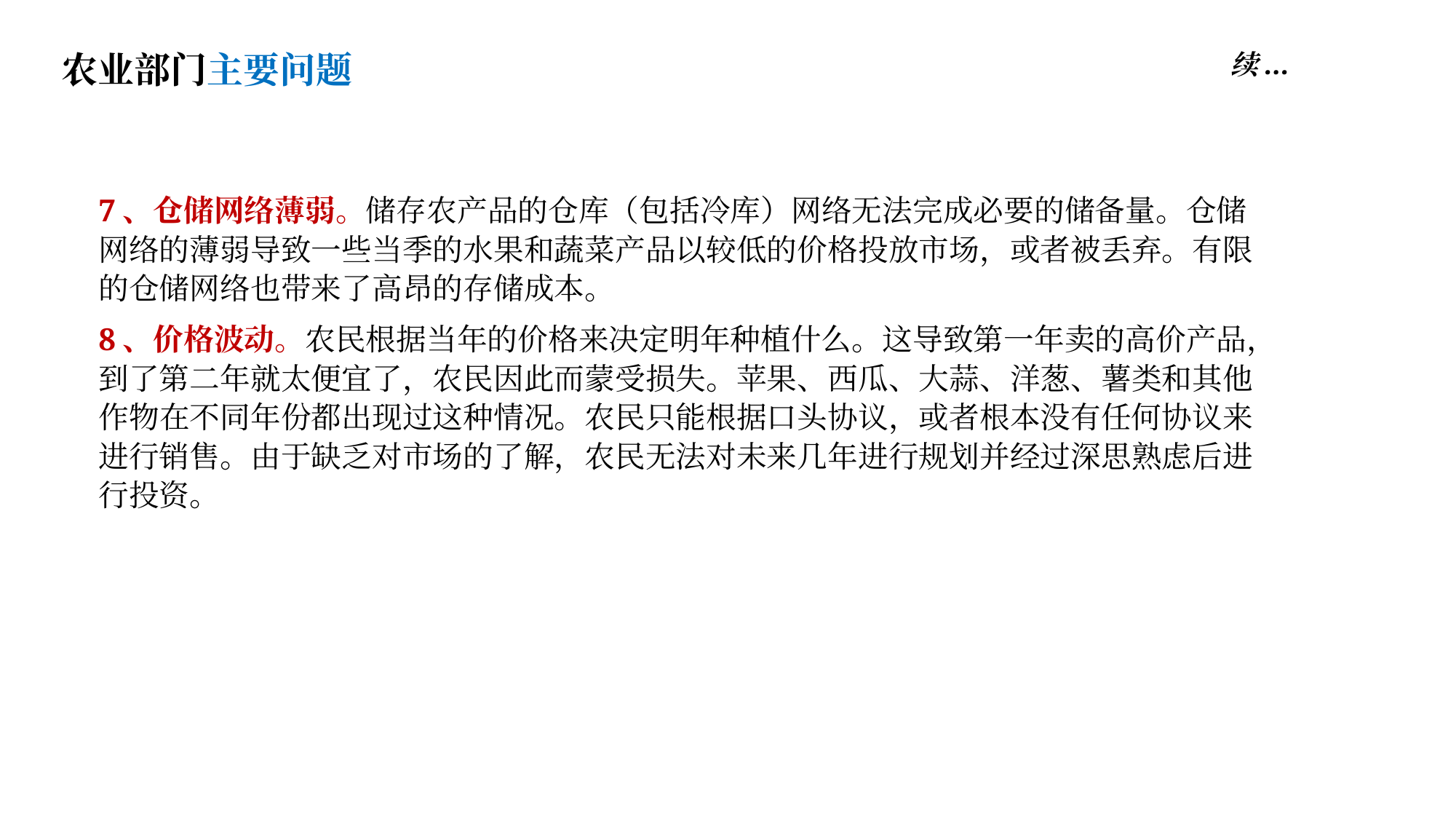

农业部门主要问题
续...
7、仓储网络薄弱。储存农产品的仓库（包括冷库）网络无法完成必要的储备量。仓储网络的薄弱导致一些当季的水果和蔬菜产品以较低的价格投放市场，或者被丢弃。有限的仓储网络也带来了高昂的存储成本。
8、价格波动。农民根据当年的价格来决定明年种植什么。这导致第一年卖的高价产品，到了第二年就太便宜了，农民因此而蒙受损失。苹果、西瓜、大蒜、洋葱、薯类和其他作物在不同年份都出现过这种情况。农民只能根据口头协议，或者根本没有任何协议来进行销售。由于缺乏对市场的了解，农民无法对未来几年进行规划并经过深思熟虑后进行投资。